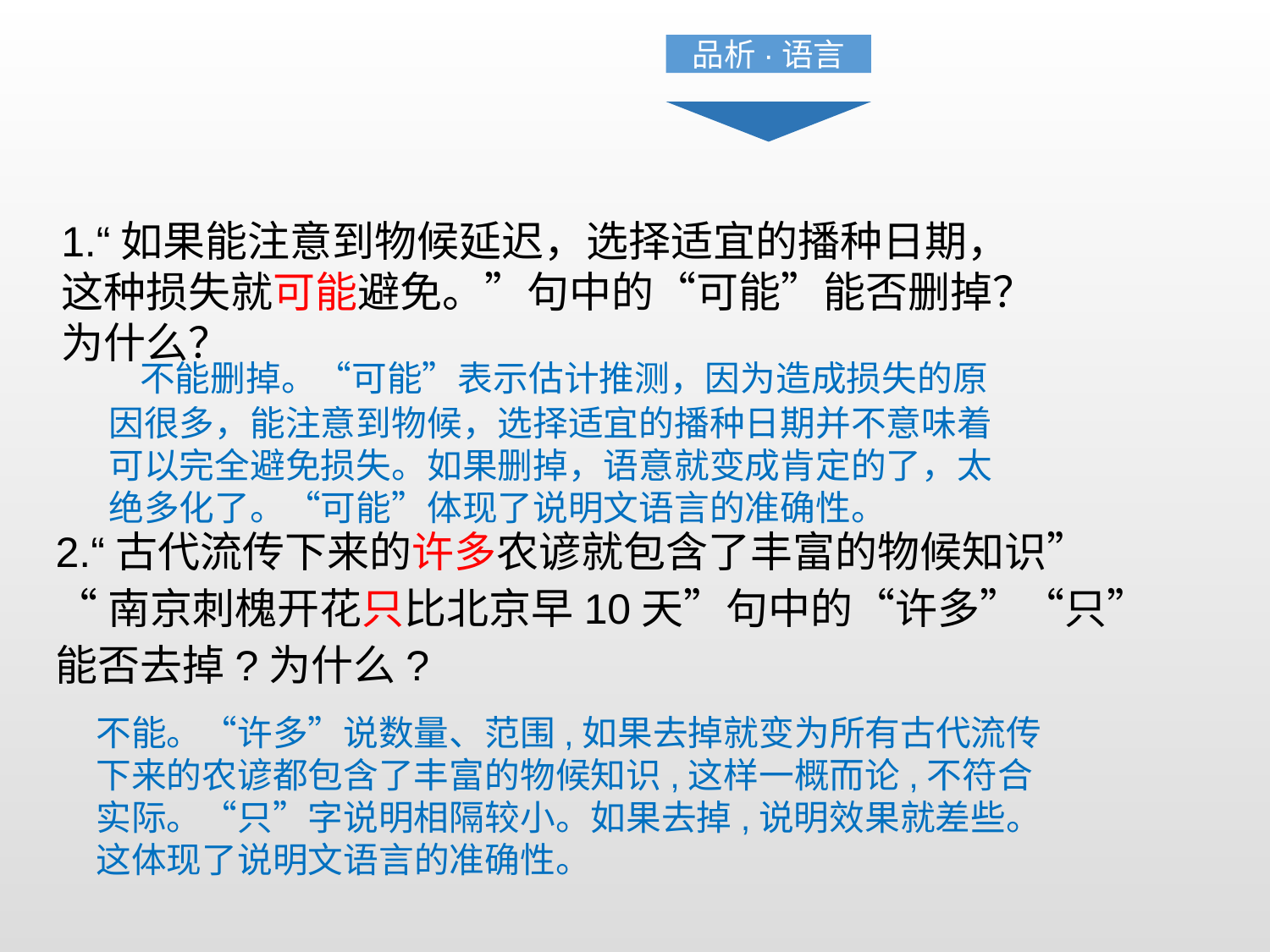

品析·语言

1.“如果能注意到物候延迟，选择适宜的播种日期，这种损失就可能避免。”句中的“可能”能否删掉？为什么？
      不能删掉。“可能”表示估计推测，因为造成损失的原因很多，能注意到物候，选择适宜的播种日期并不意味着可以完全避免损失。如果删掉，语意就变成肯定的了，太绝多化了。“可能”体现了说明文语言的准确性。

2.“古代流传下来的许多农谚就包含了丰富的物候知识”
“南京刺槐开花只比北京早10天”句中的“许多”“只”
能否去掉?为什么?
不能。“许多”说数量、范围,如果去掉就变为所有古代流传下来的农谚都包含了丰富的物候知识,这样一概而论,不符合实际。“只”字说明相隔较小。如果去掉,说明效果就差些。这体现了说明文语言的准确性。